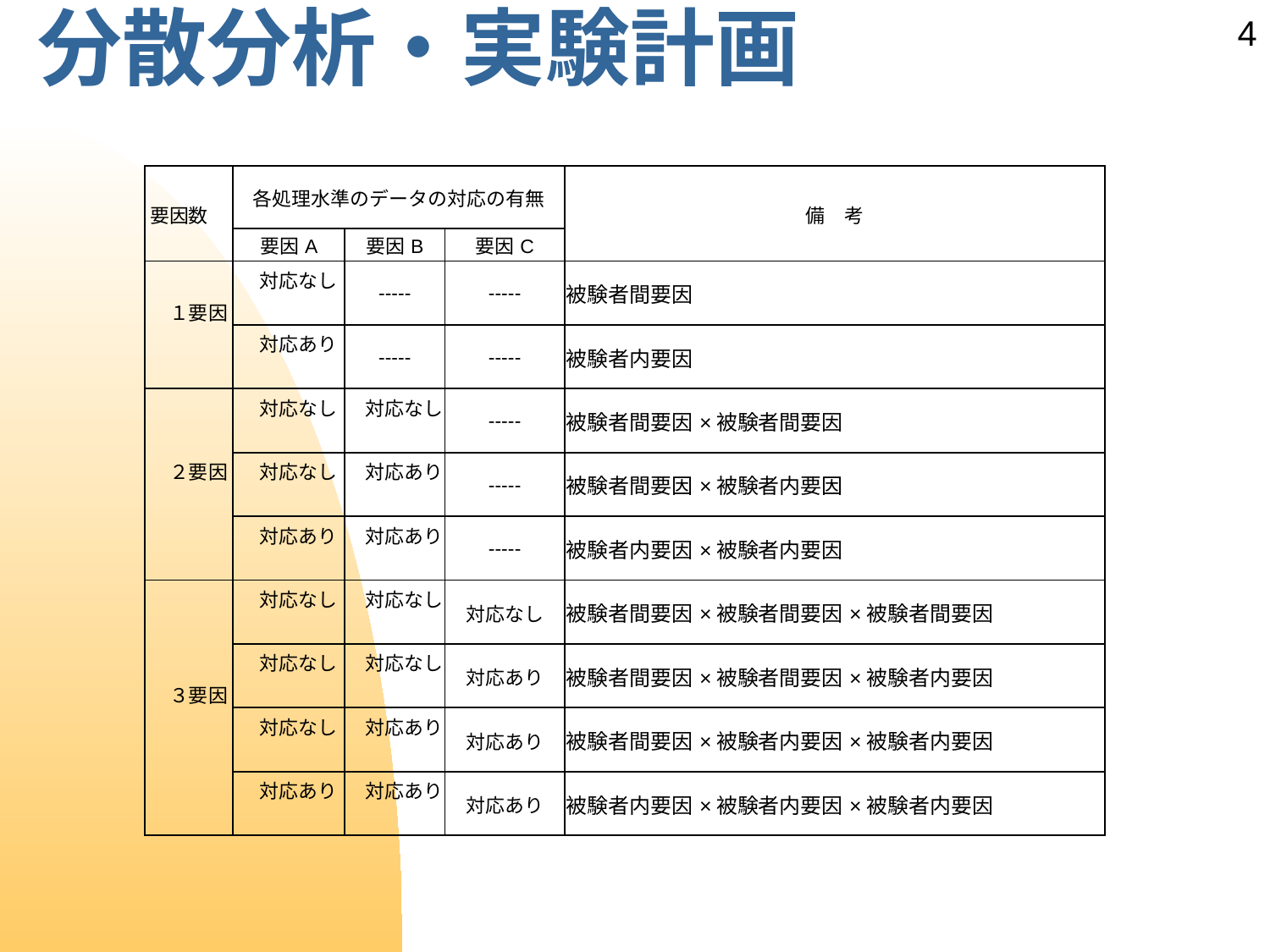

# 分散分析・実験計画
4
| 要因数 | 各処理水準のデータの対応の有無 |  |  | 備　考 |
| --- | --- | --- | --- | --- |
|  | 要因A | 要因B | 要因C |  |
| １要因 | 対応なし | ----- | ----- | 被験者間要因 |
|  | 対応あり | ----- | ----- | 被験者内要因 |
| ２要因 | 対応なし | 対応なし | ----- | 被験者間要因×被験者間要因 |
|  | 対応なし | 対応あり | ----- | 被験者間要因×被験者内要因 |
|  | 対応あり | 対応あり | ----- | 被験者内要因×被験者内要因 |
| ３要因 | 対応なし | 対応なし | 対応なし | 被験者間要因×被験者間要因×被験者間要因 |
|  | 対応なし | 対応なし | 対応あり | 被験者間要因×被験者間要因×被験者内要因 |
|  | 対応なし | 対応あり | 対応あり | 被験者間要因×被験者内要因×被験者内要因 |
|  | 対応あり | 対応あり | 対応あり | 被験者内要因×被験者内要因×被験者内要因 |